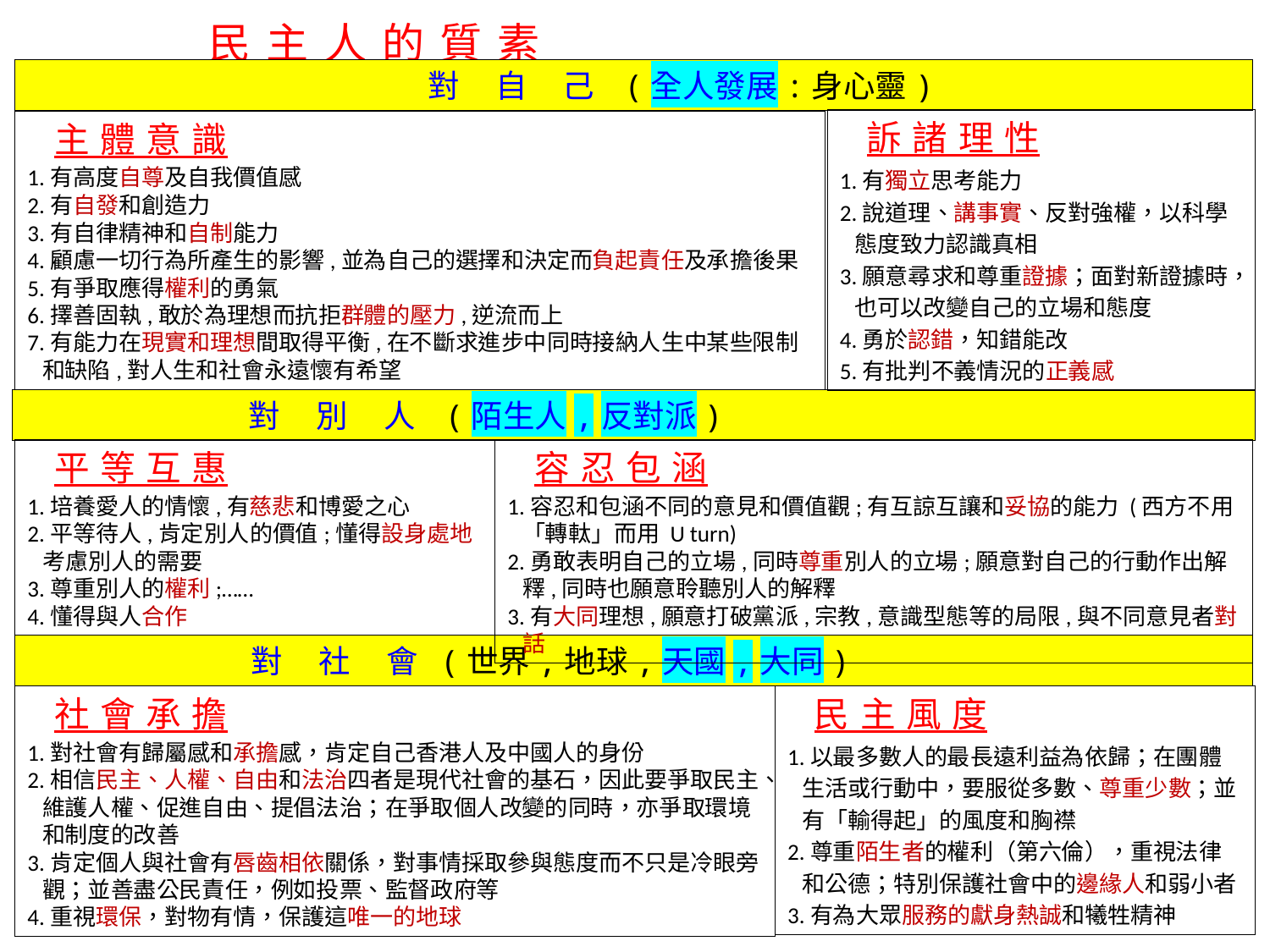

民主人的質素
            對     自     己   (全人發展:身心靈)
 訴諸理性
1.有獨立思考能力
2.說道理、講事實、反對強權，以科學態度致力認識真相
3.願意尋求和尊重證據；面對新證據時，也可以改變自己的立場和態度
4.勇於認錯，知錯能改
5.有批判不義情況的正義感
 主體意識
1.有高度自尊及自我價值感
2.有自發和創造力
3.有自律精神和自制能力
4.顧慮一切行為所產生的影響,並為自己的選擇和決定而負起責任及承擔後果
5.有爭取應得權利的勇氣
6.擇善固執,敢於為理想而抗拒群體的壓力,逆流而上
7.有能力在現實和理想間取得平衡,在不斷求進步中同時接納人生中某些限制和缺陷,對人生和社會永遠懷有希望

                              對     別     人   (陌生人,反對派)
 平等互惠
1.培養愛人的情懷,有慈悲和博愛之心
2.平等待人,肯定別人的價值;懂得設身處地考慮別人的需要
3.尊重別人的權利;……
4.懂得與人合作
 容忍包涵
1.容忍和包涵不同的意見和價值觀;有互諒互讓和妥協的能力 (西方不用「轉軚」而用 U turn)
2.勇敢表明自己的立場,同時尊重別人的立場;願意對自己的行動作出解釋,同時也願意聆聽別人的解釋
3.有大同理想,願意打破黨派,宗教,意識型態等的局限,與不同意見者對話
                              對     社     會  (世界,地球,天國,大同)
 社會承擔
1.對社會有歸屬感和承擔感，肯定自己香港人及中國人的身份
2.相信民主、人權、自由和法治四者是現代社會的基石，因此要爭取民主、維護人權、促進自由、提倡法治；在爭取個人改變的同時，亦爭取環境和制度的改善
3.肯定個人與社會有唇齒相依關係，對事情採取參與態度而不只是冷眼旁觀；並善盡公民責任，例如投票、監督政府等
4.重視環保，對物有情，保護這唯一的地球
 民主風度
1.以最多數人的最長遠利益為依歸；在團體生活或行動中，要服從多數、尊重少數；並有「輸得起」的風度和胸襟
2.尊重陌生者的權利（第六倫），重視法律和公德；特別保護社會中的邊緣人和弱小者
3.有為大眾服務的獻身熱誠和犧牲精神